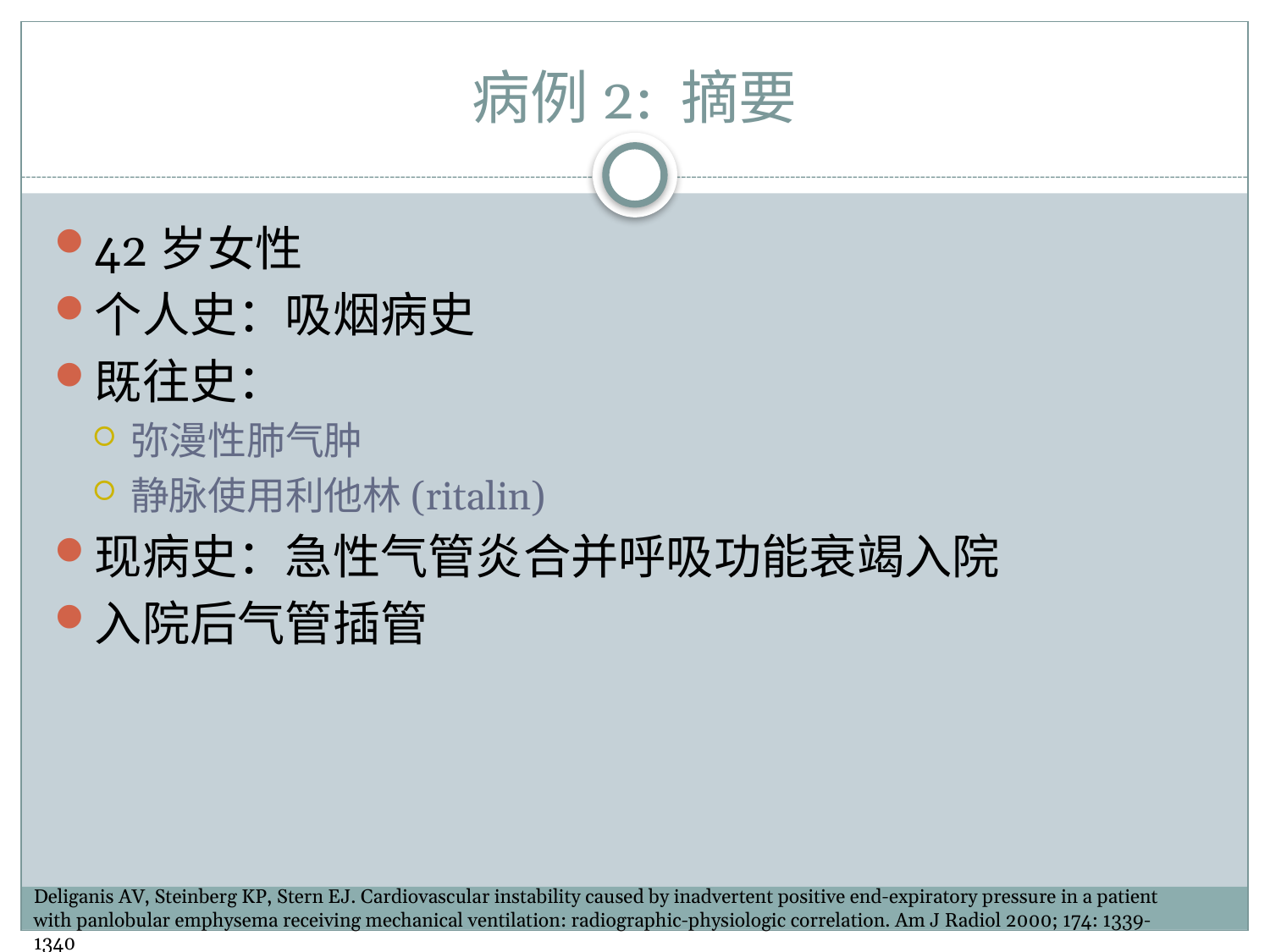

# 病例2: 摘要
42岁女性
个人史：吸烟病史
既往史：
弥漫性肺气肿
静脉使用利他林(ritalin)
现病史：急性气管炎合并呼吸功能衰竭入院
入院后气管插管
Deliganis AV, Steinberg KP, Stern EJ. Cardiovascular instability caused by inadvertent positive end-expiratory pressure in a patient with panlobular emphysema receiving mechanical ventilation: radiographic-physiologic correlation. Am J Radiol 2000; 174: 1339-1340